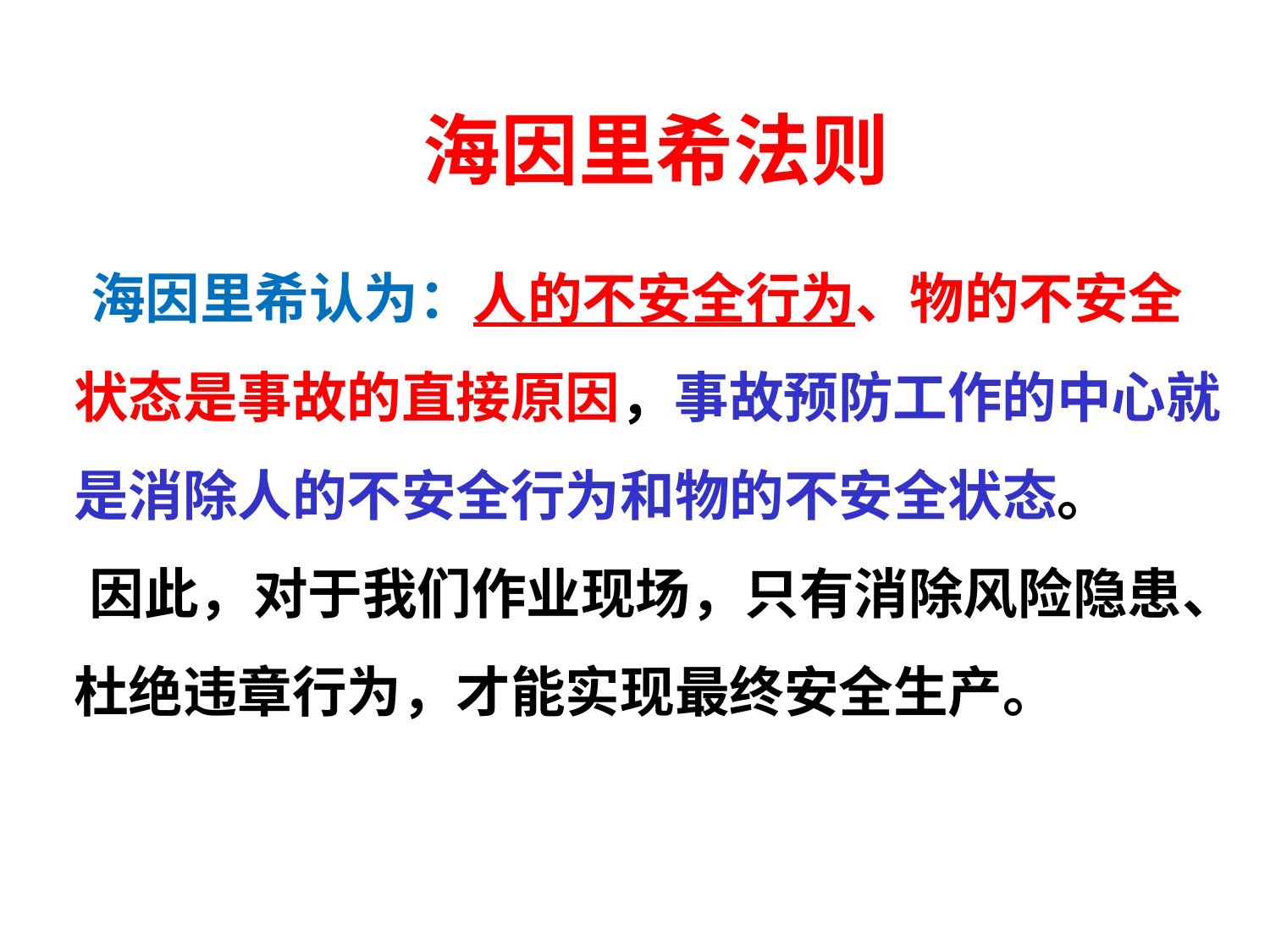

海因里希法则
    海因里希认为：人的不安全行为、物的不安全状态是事故的直接原因，事故预防工作的中心就是消除人的不安全行为和物的不安全状态。
    因此，对于我们作业现场，只有消除风险隐患、杜绝违章行为，才能实现最终安全生产。